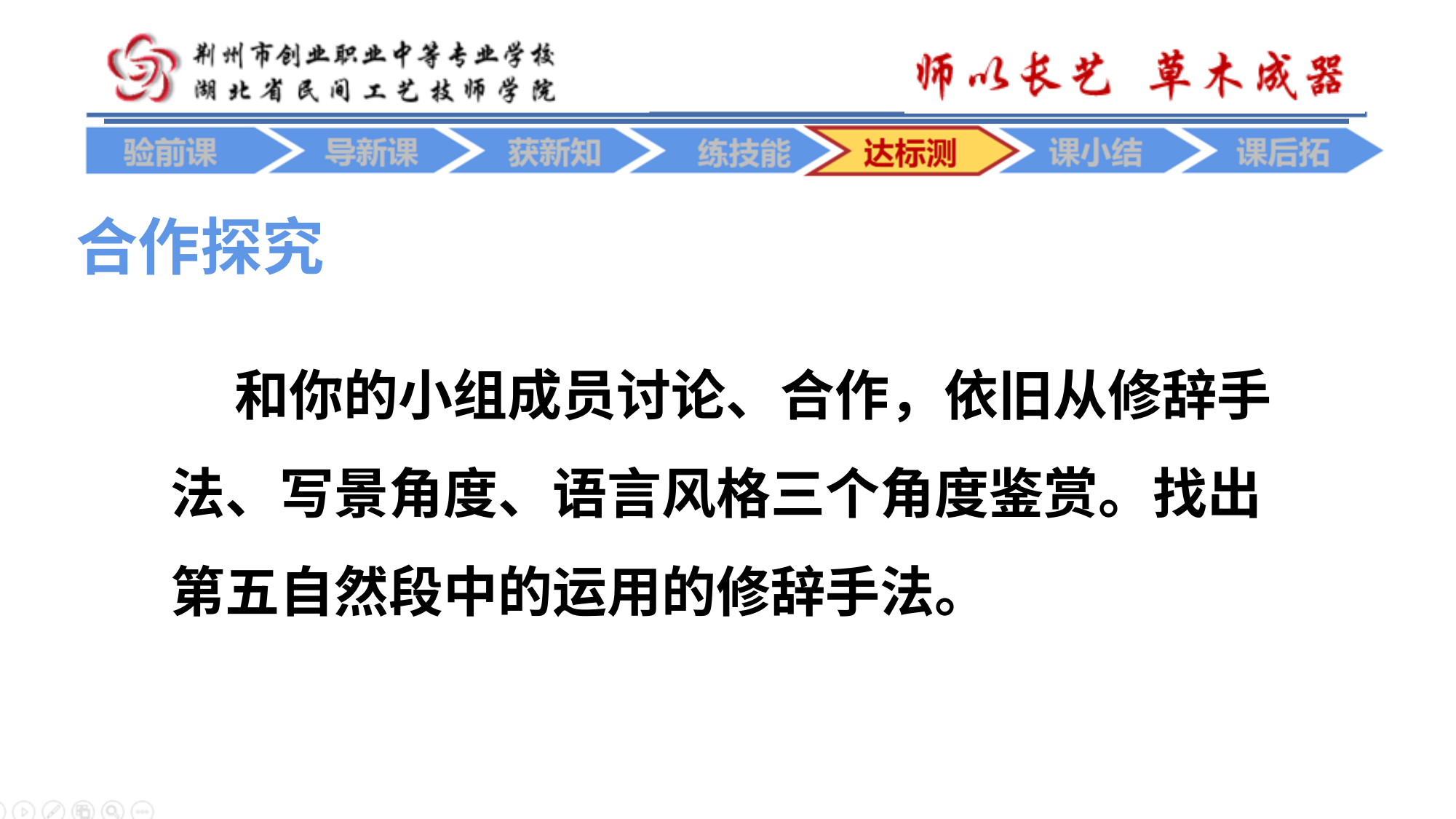

合作探究
和你的小组成员讨论、合作，依旧从修辞手法、写景角度、语言风格三个角度鉴赏。找出第五自然段中的运用的修辞手法。